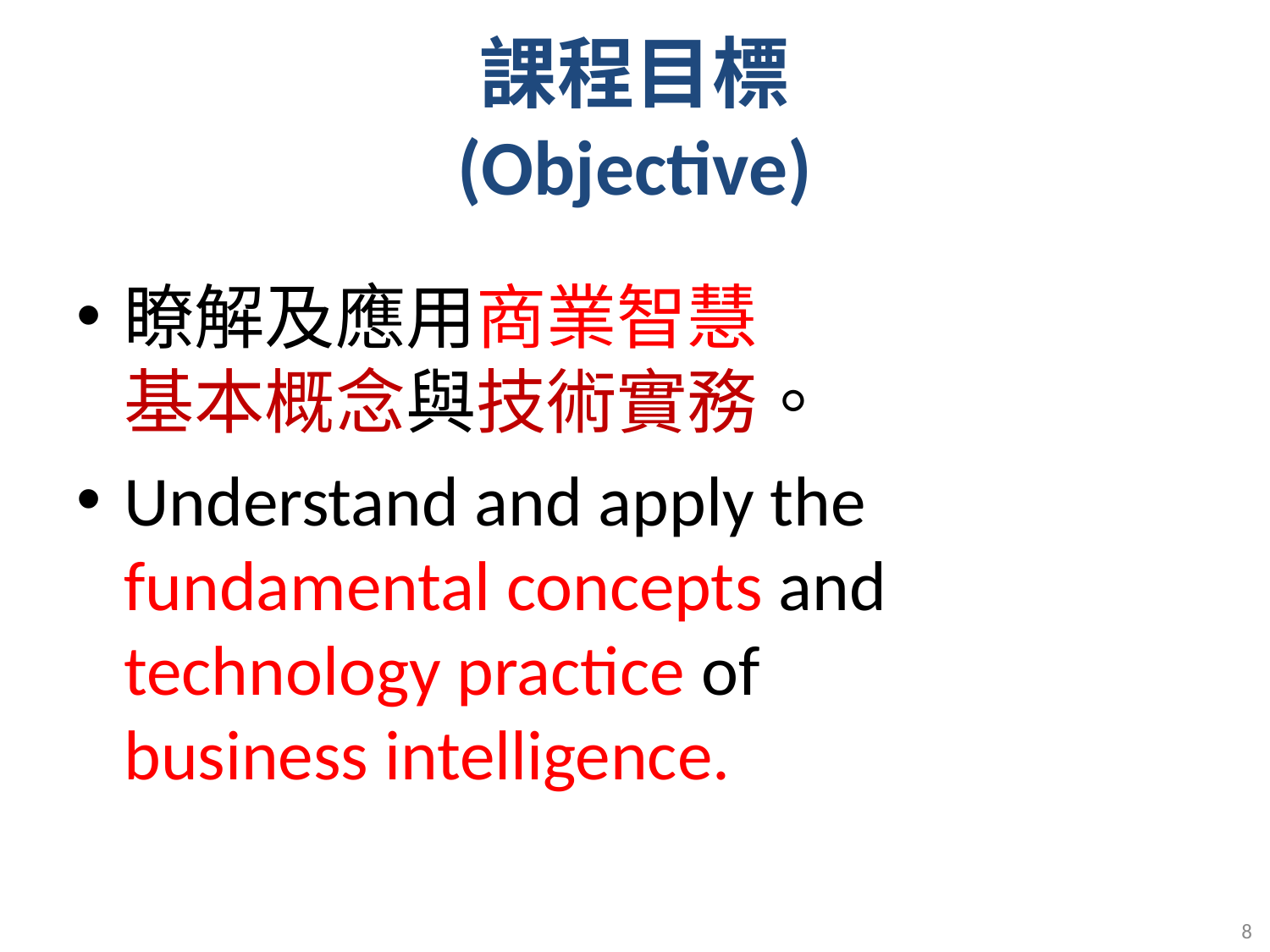

# 課程目標 (Objective)
瞭解及應用商業智慧
基本概念與技術實務。
Understand and apply the
fundamental concepts and
technology practice of
business intelligence.
8